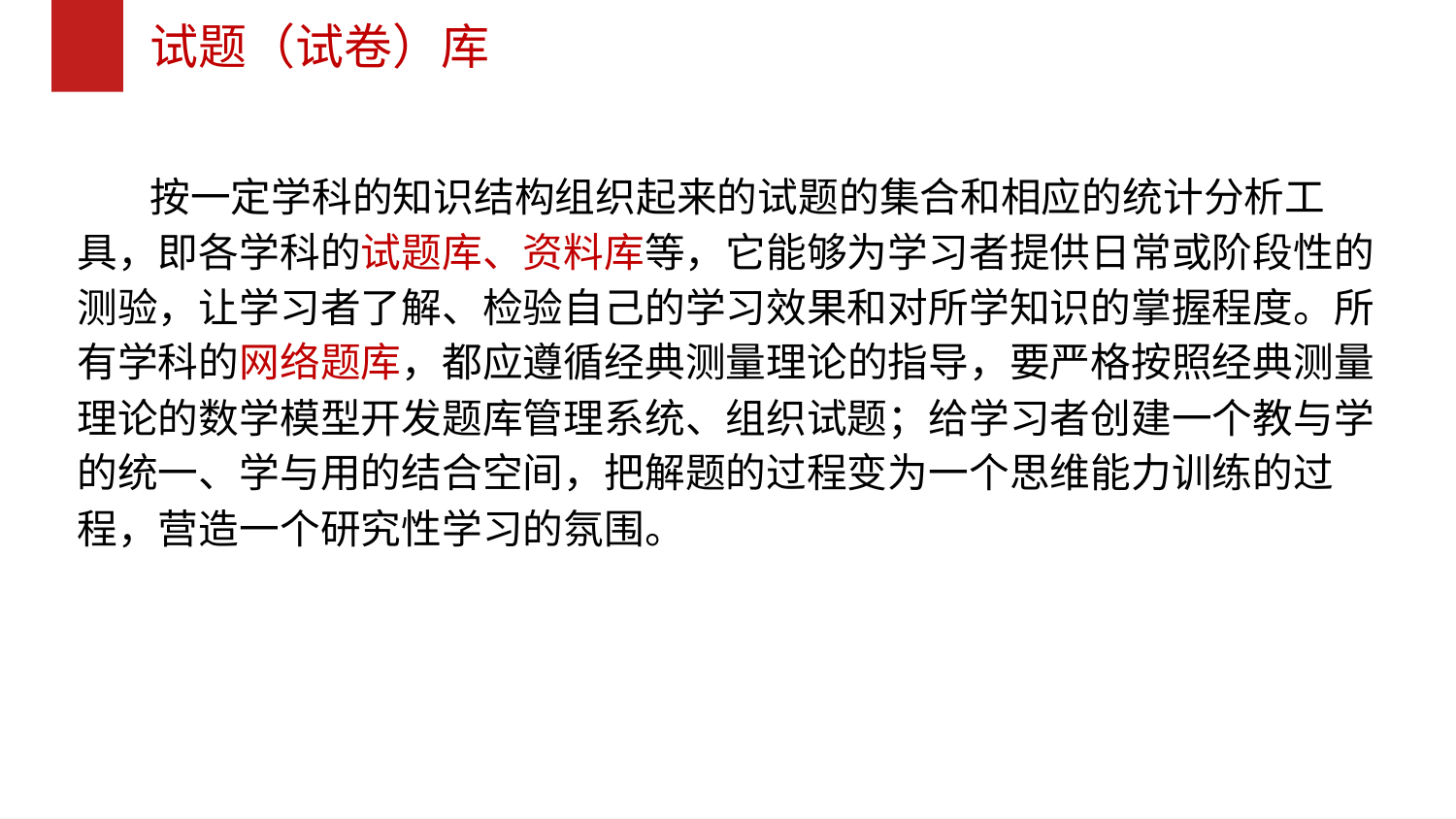

试题（试卷）库
       按一定学科的知识结构组织起来的试题的集合和相应的统计分析工具，即各学科的试题库、资料库等，它能够为学习者提供日常或阶段性的测验，让学习者了解、检验自己的学习效果和对所学知识的掌握程度。所有学科的网络题库，都应遵循经典测量理论的指导，要严格按照经典测量理论的数学模型开发题库管理系统、组织试题；给学习者创建一个教与学的统一、学与用的结合空间，把解题的过程变为一个思维能力训练的过程，营造一个研究性学习的氛围。